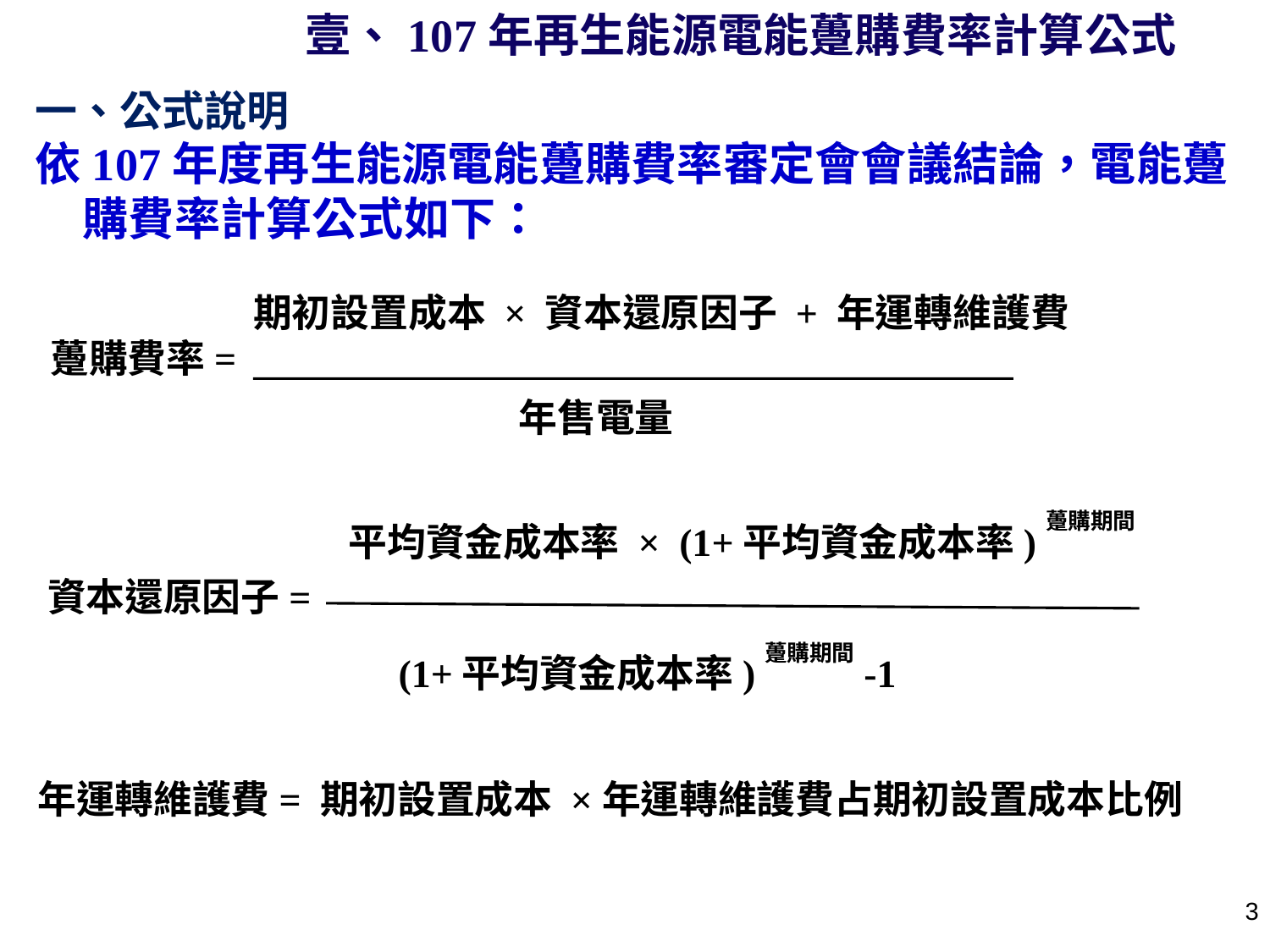

壹、107年再生能源電能躉購費率計算公式
一、公式說明
依107年度再生能源電能躉購費率審定會會議結論，電能躉購費率計算公式如下：

期初設置成本 × 資本還原因子 + 年運轉維護費
躉購費率=

年售電量
平均資金成本率 ×  (1+平均資金成本率)躉購期間
資本還原因子=

(1+平均資金成本率)躉購期間-1
年運轉維護費= 期初設置成本 ×年運轉維護費占期初設置成本比例
3